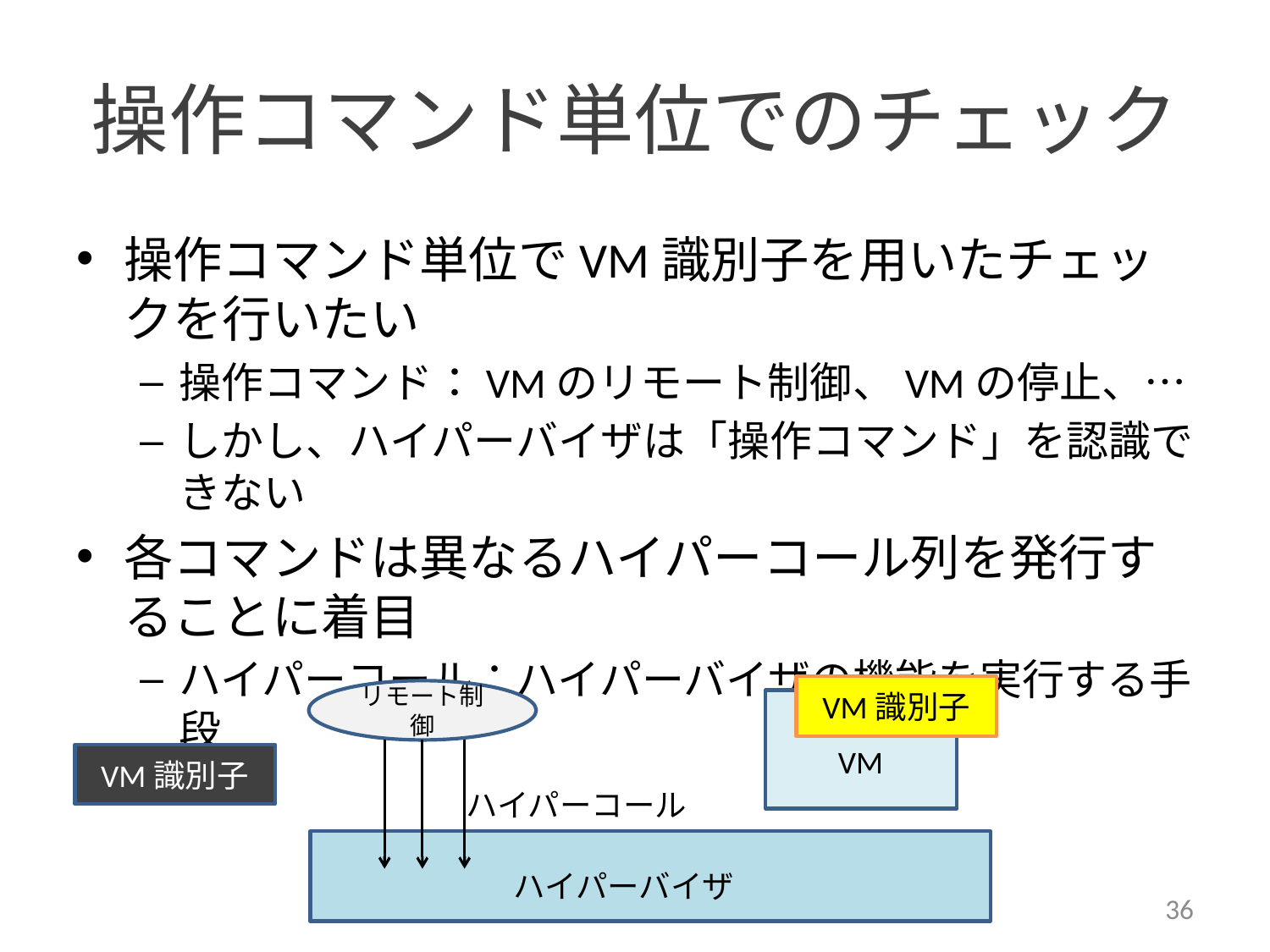

# 操作コマンド単位でのチェック
操作コマンド単位でVM識別子を用いたチェックを行いたい
操作コマンド：VMのリモート制御、VMの停止、…
しかし、ハイパーバイザは「操作コマンド」を認識できない
各コマンドは異なるハイパーコール列を発行することに着目
ハイパーコール：ハイパーバイザの機能を実行する手段

VM識別子
リモート制御

VM
VM識別子
ハイパーコール

ハイパーバイザ
36